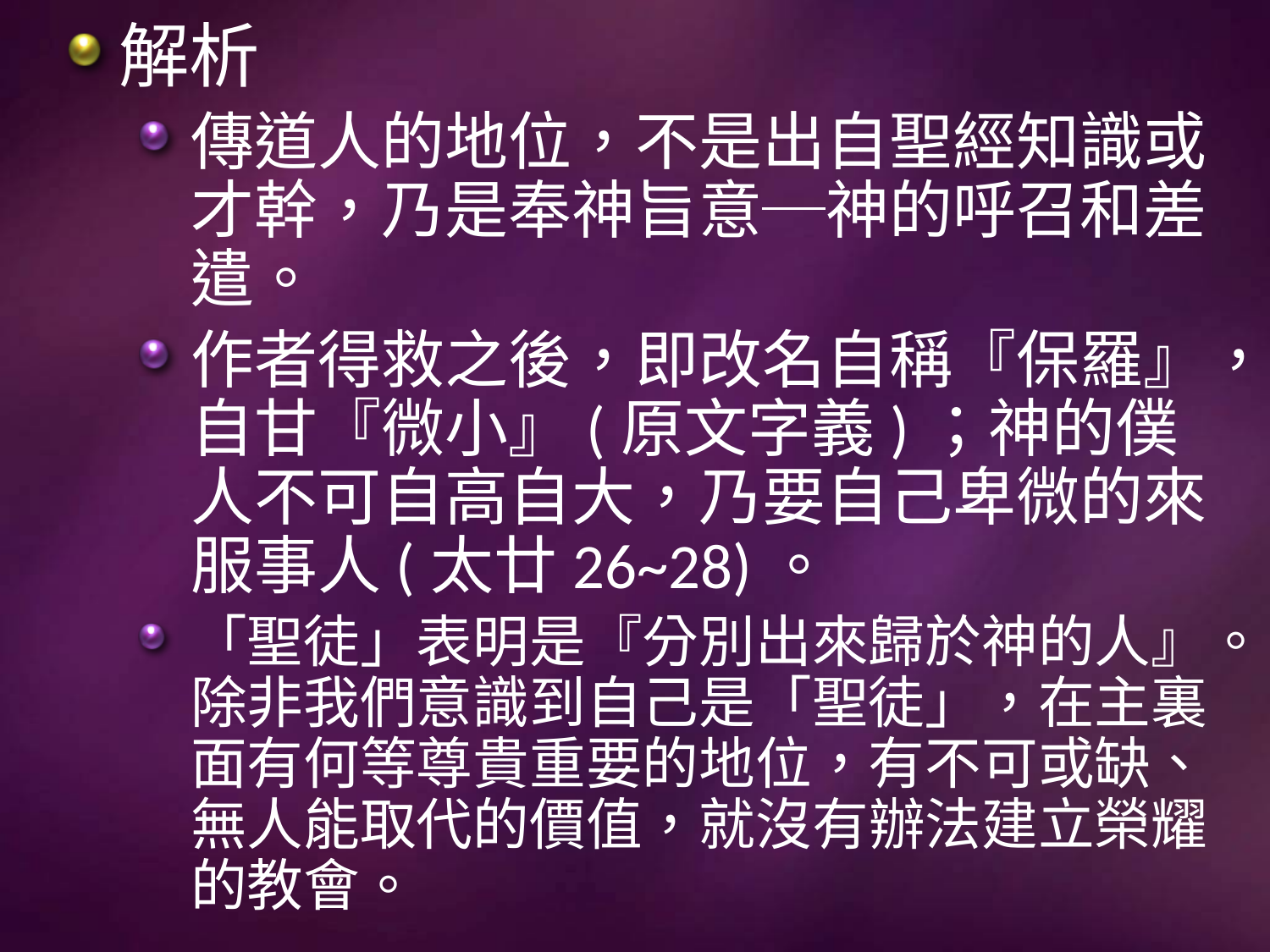

解析
傳道人的地位，不是出自聖經知識或才幹，乃是奉神旨意─神的呼召和差遣。
作者得救之後，即改名自稱『保羅』，自甘『微小』(原文字義)；神的僕人不可自高自大，乃要自己卑微的來服事人(太廿26~28)。
「聖徒」表明是『分別出來歸於神的人』。除非我們意識到自己是「聖徒」，在主裏面有何等尊貴重要的地位，有不可或缺、無人能取代的價值，就沒有辦法建立榮耀的教會。